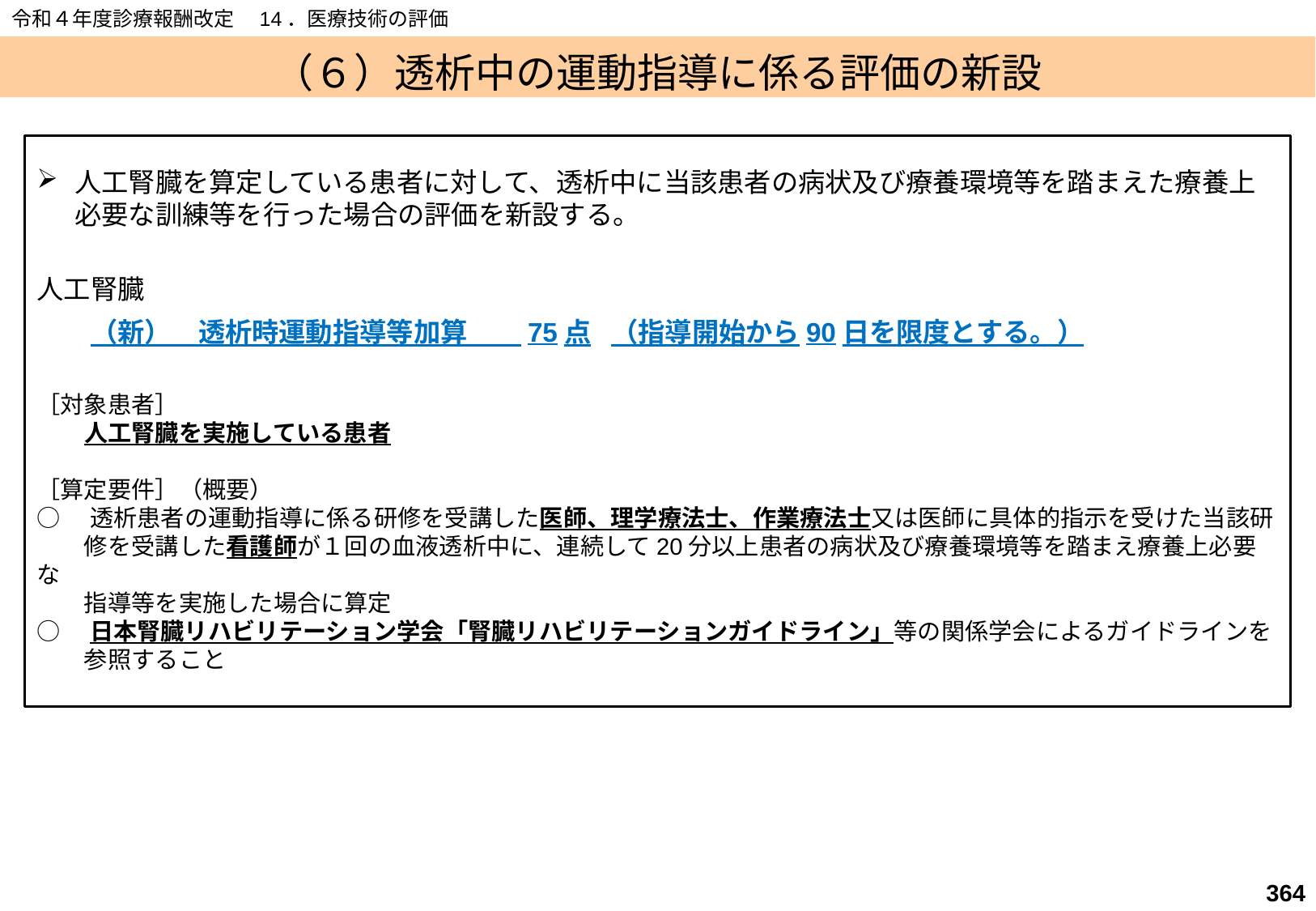

令和４年度診療報酬改定　14．医療技術の評価

# （６）透析中の運動指導に係る評価の新設

人工腎臓を算定している患者に対して、透析中に当該患者の病状及び療養環境等を踏まえた療養上必要な訓練等を行った場合の評価を新設する。

人工腎臓
　　（新）　透析時運動指導等加算　　75点　（指導開始から90日を限度とする。）

［対象患者］
　　人工腎臓を実施している患者

［算定要件］（概要）
○　透析患者の運動指導に係る研修を受講した医師、理学療法士、作業療法士又は医師に具体的指示を受けた当該研
　　修を受講した看護師が１回の血液透析中に、連続して20分以上患者の病状及び療養環境等を踏まえ療養上必要な
　　指導等を実施した場合に算定
○　日本腎臓リハビリテーション学会「腎臓リハビリテーションガイドライン」等の関係学会によるガイドラインを
　　参照すること